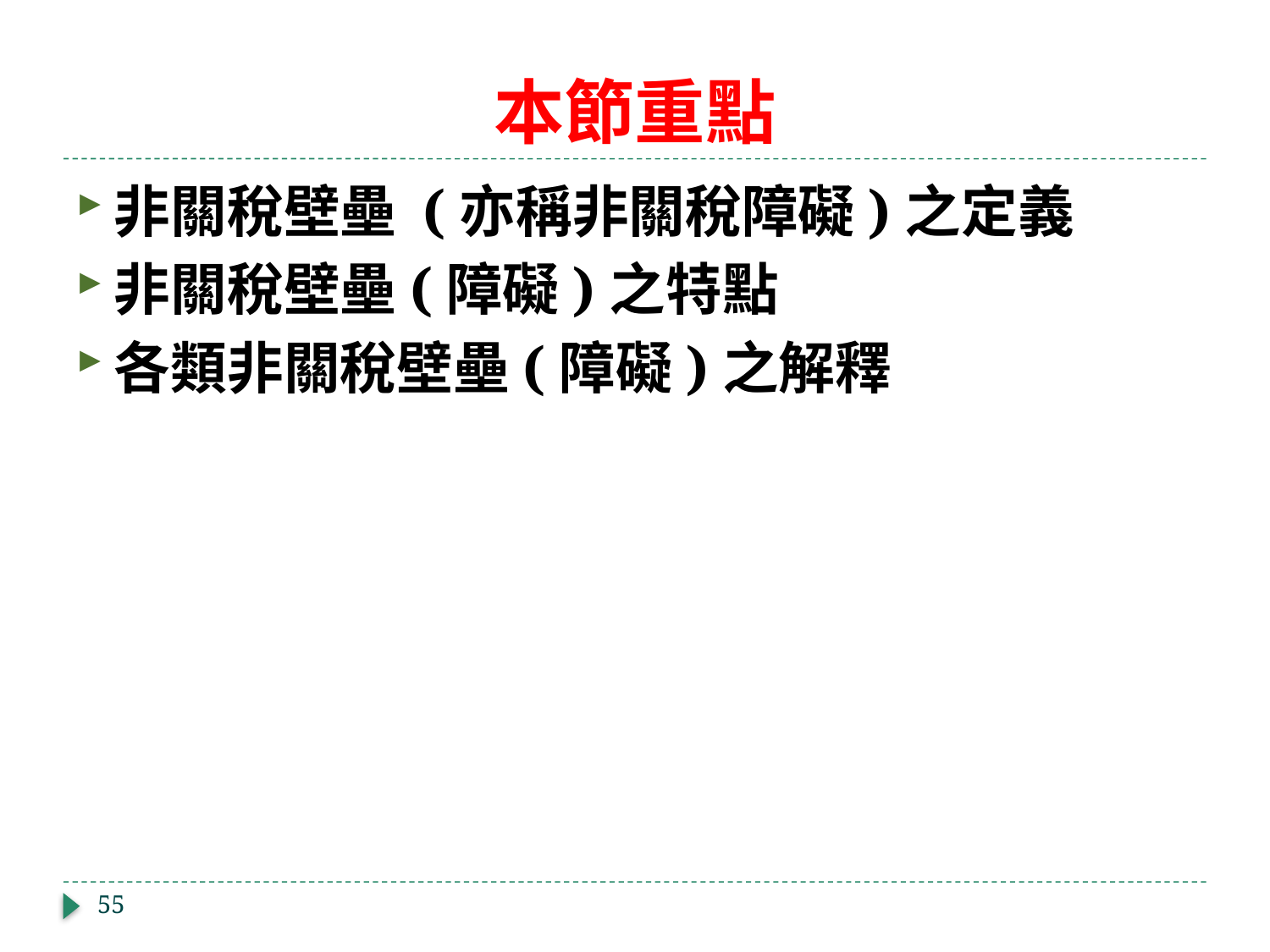

# 本節重點
非關稅壁壘 (亦稱非關稅障礙)之定義
非關稅壁壘(障礙)之特點
各類非關稅壁壘(障礙)之解釋
55